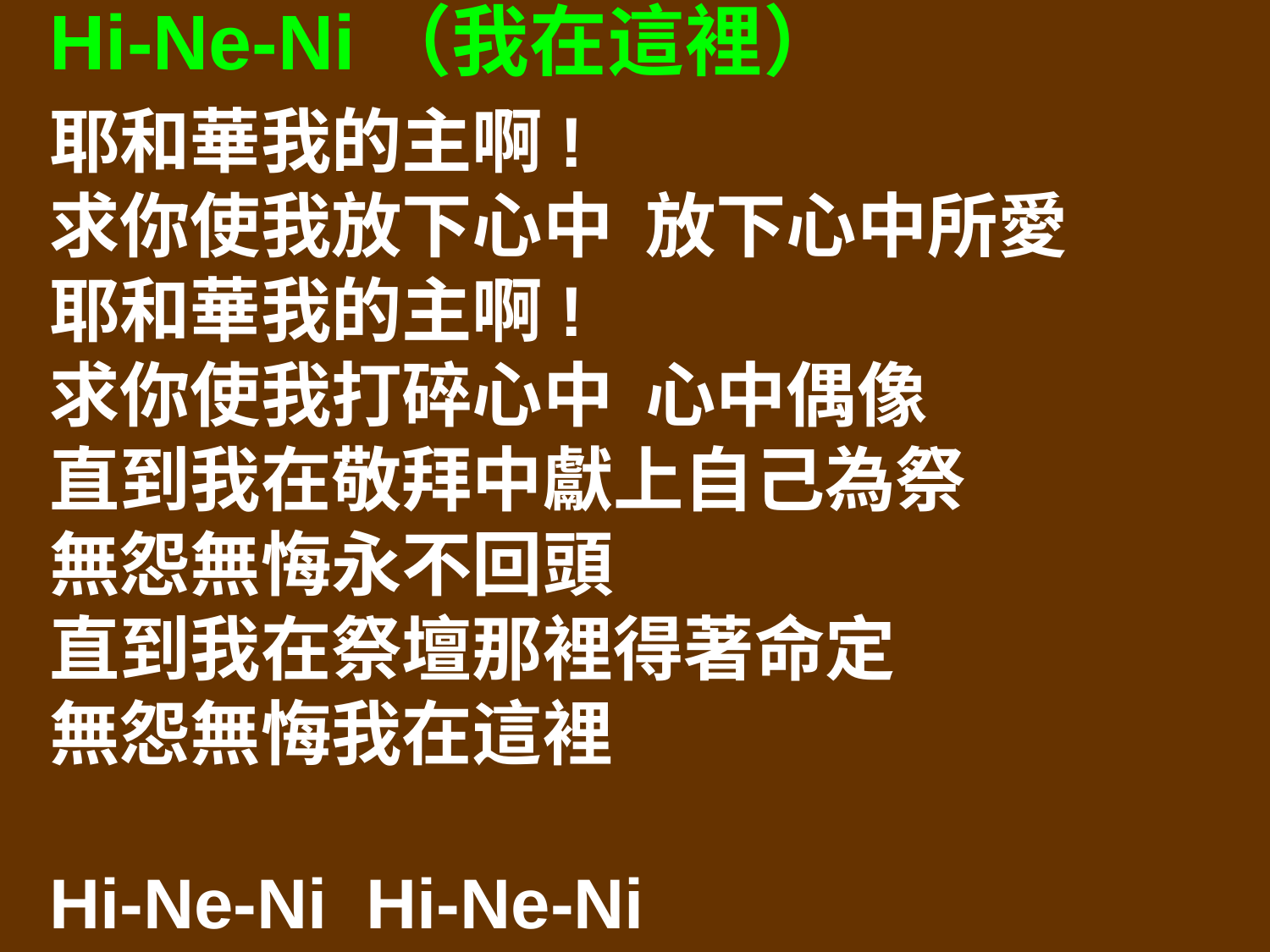

Hi-Ne-Ni（我在這裡）
耶和華我的主啊!
求你使我放下心中  放下心中所愛
耶和華我的主啊!
求你使我打碎心中  心中偶像
直到我在敬拜中獻上自己為祭
無怨無悔永不回頭
直到我在祭壇那裡得著命定
無怨無悔我在這裡

Hi-Ne-Ni  Hi-Ne-Ni